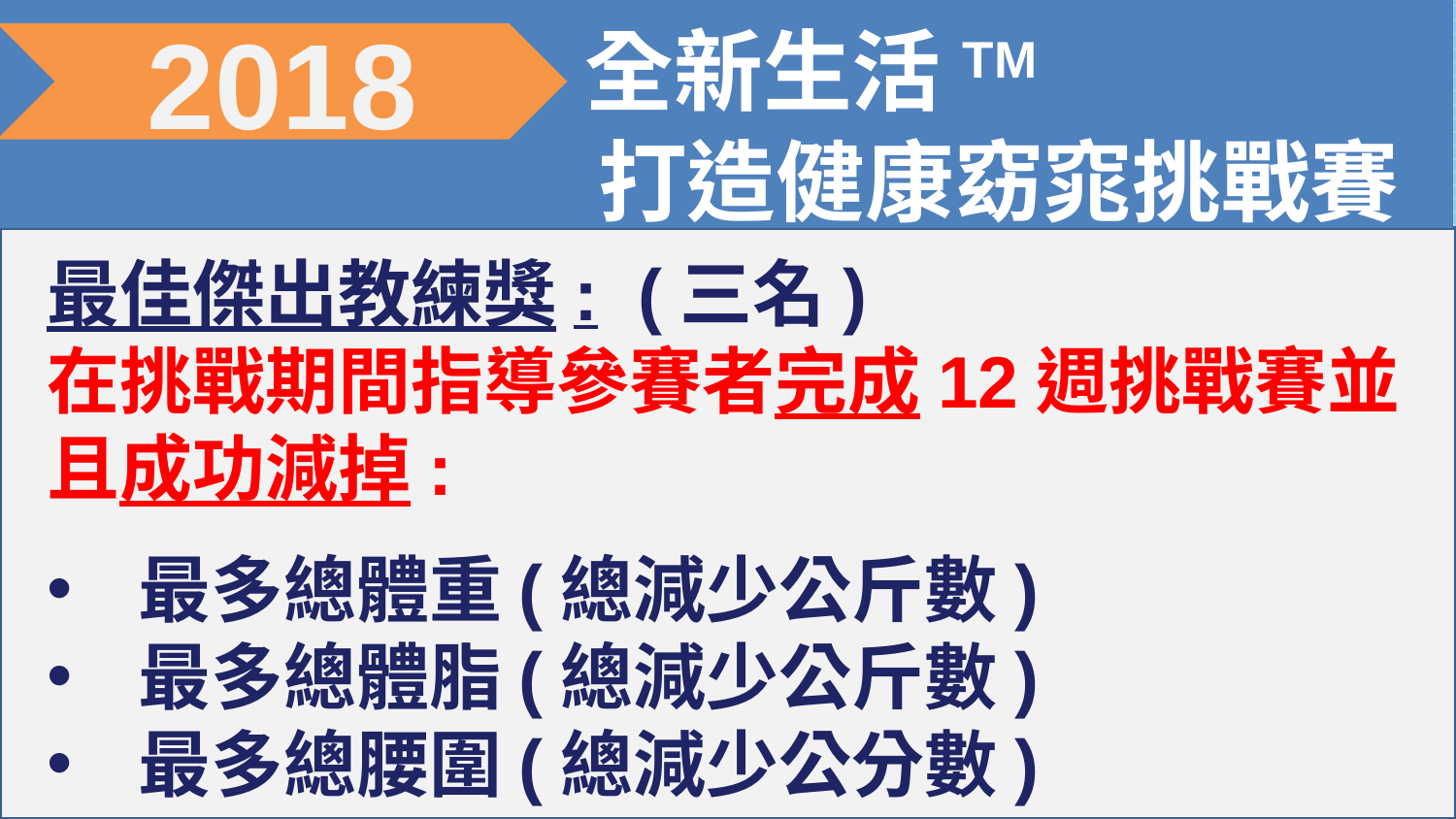

全新生活TM
                          打造健康窈窕挑戰賽
2018

最佳傑出教練獎:  (三名)
在挑戰期間指導參賽者完成12週挑戰賽並且成功減掉:

最多總體重(總減少公斤數)
最多總體脂(總減少公斤數)
最多總腰圍(總減少公分數)